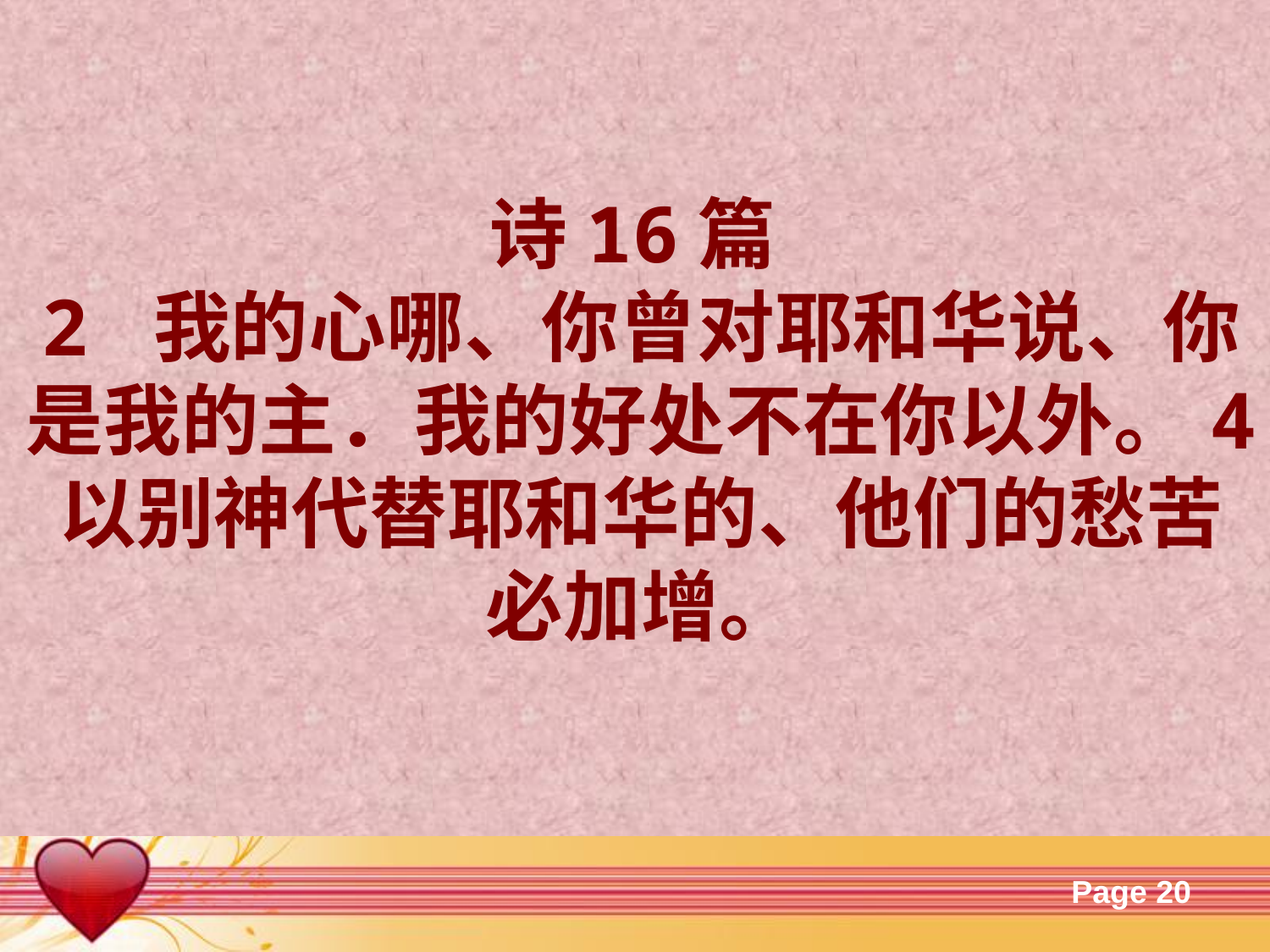

诗16篇
2 我的心哪、你曾对耶和华说、你是我的主．我的好处不在你以外。4 以别神代替耶和华的、他们的愁苦必加增。